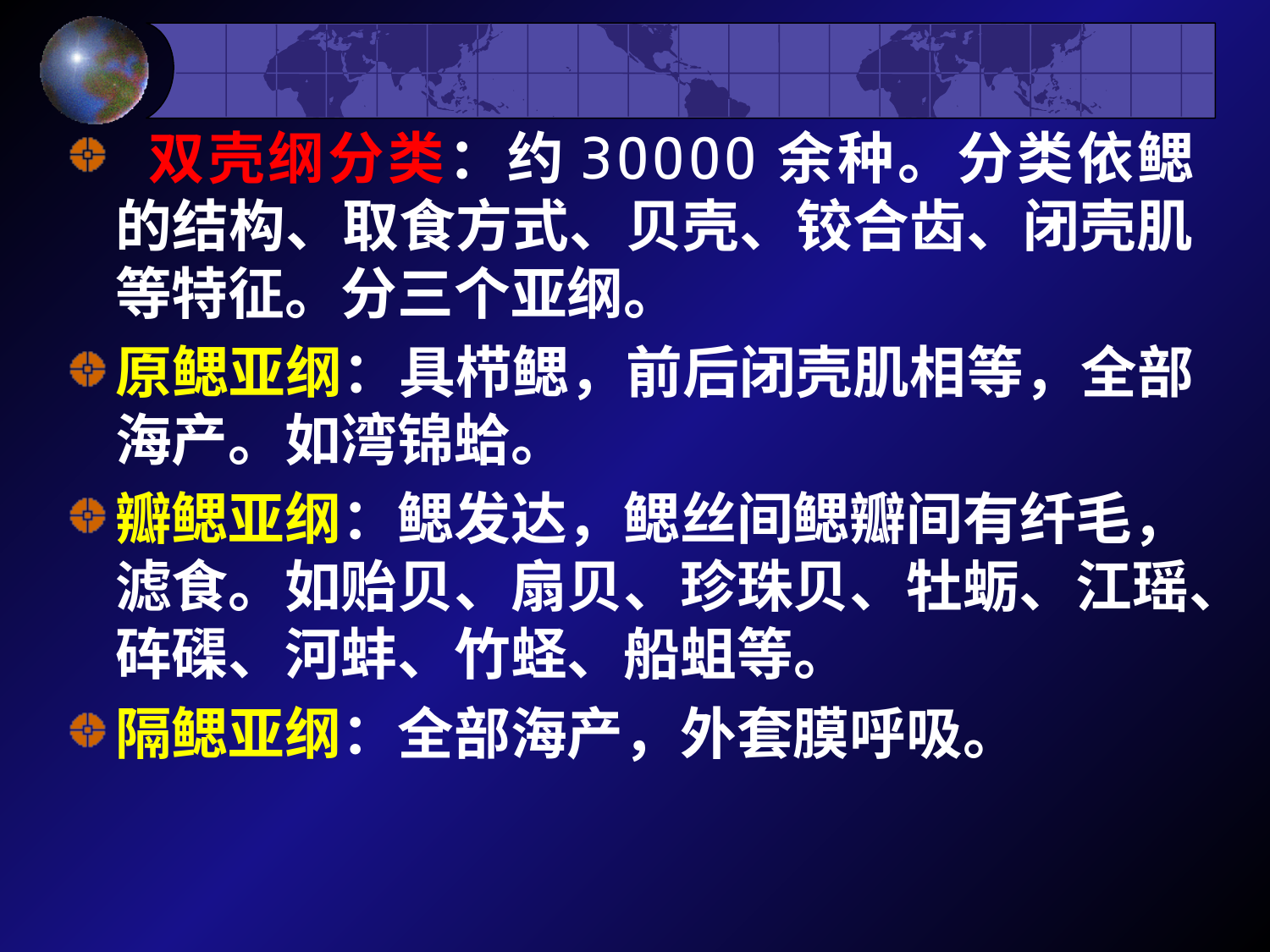

双壳纲分类：约30000余种。分类依鳃的结构、取食方式、贝壳、铰合齿、闭壳肌等特征。分三个亚纲。
原鳃亚纲：具栉鳃，前后闭壳肌相等，全部海产。如湾锦蛤。
瓣鳃亚纲：鳃发达，鳃丝间鳃瓣间有纤毛，滤食。如贻贝、扇贝、珍珠贝、牡蛎、江瑶、砗磲、河蚌、竹蛏、船蛆等。
隔鳃亚纲：全部海产，外套膜呼吸。